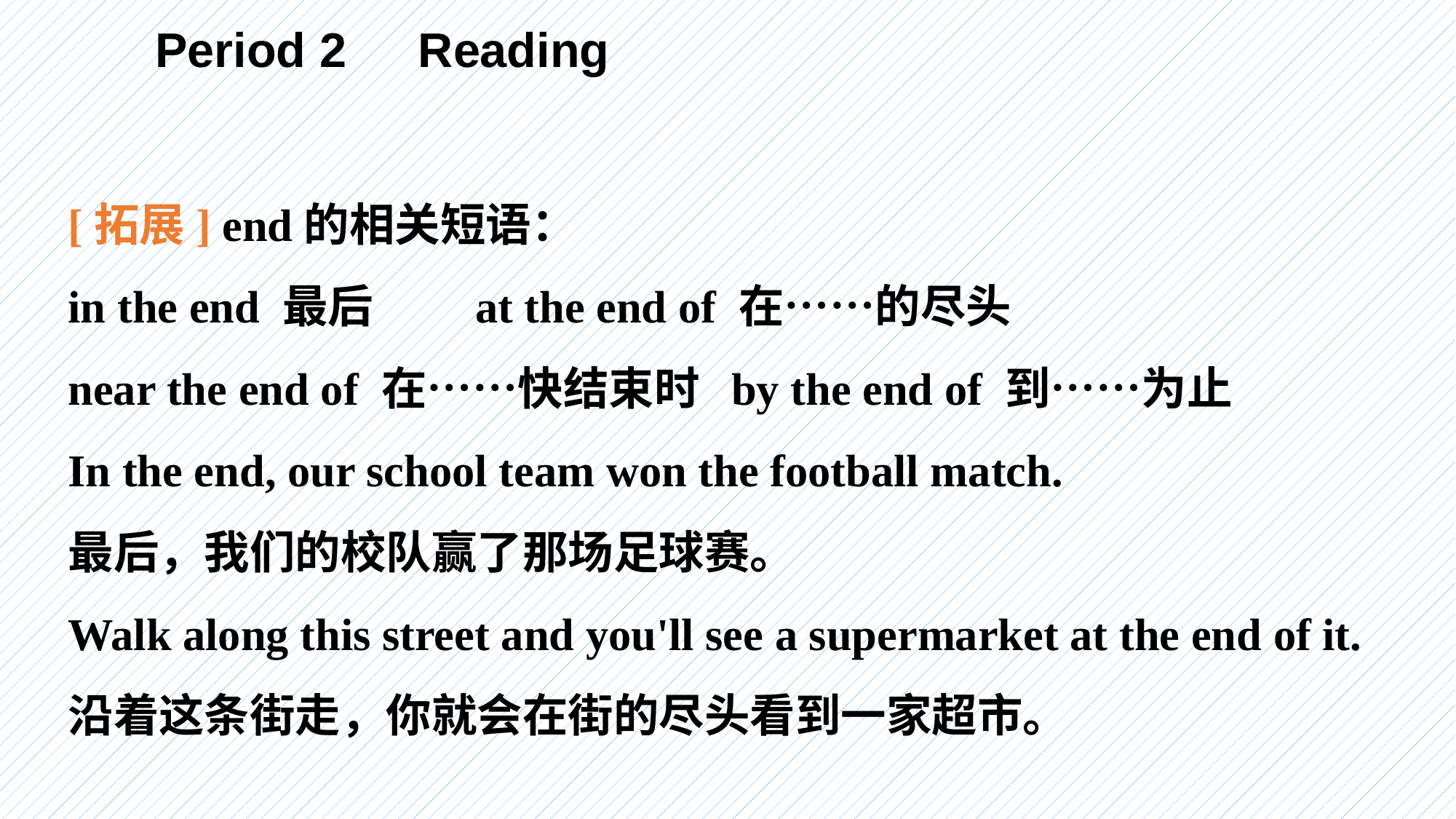

Period 2　Reading
[拓展] end的相关短语：
in the end 最后　　at the end of 在……的尽头
near the end of 在……快结束时  by the end of 到……为止
In the end, our school team won the football match.
最后，我们的校队赢了那场足球赛。
Walk along this street and you'll see a supermarket at the end of it.
沿着这条街走，你就会在街的尽头看到一家超市。